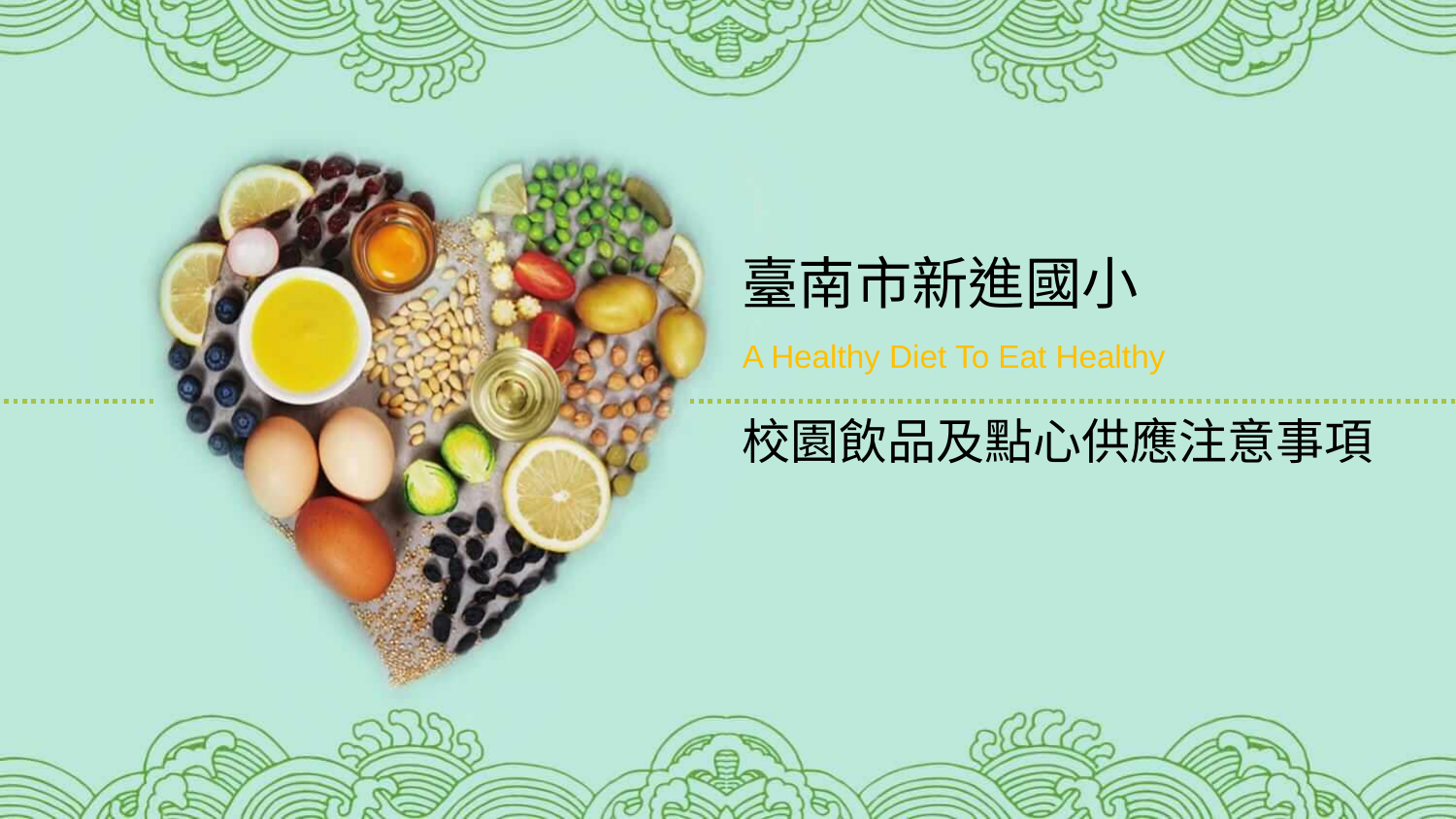

臺南市新進國小

A Healthy Diet To Eat Healthy
校園飲品及點心供應注意事項